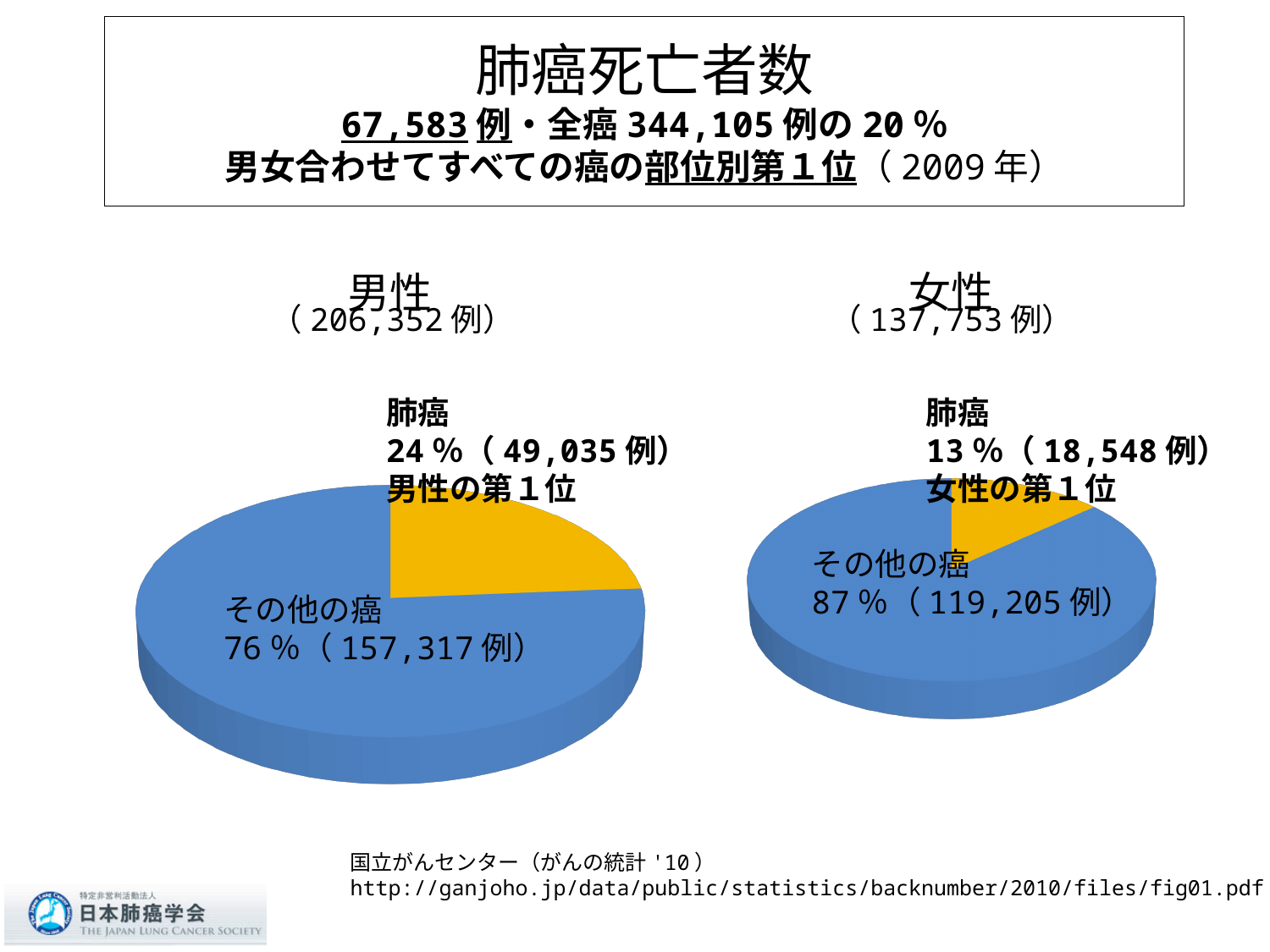

# 肺癌死亡者数 67,583例・全癌344,105例の20％ 男女合わせてすべての癌の部位別第１位（2009年）

[unsupported chart]

[unsupported chart]

（206,352例）
（137,753例）
肺癌
24％（49,035例）
男性の第１位
肺癌
13％（18,548例）
女性の第１位
その他の癌
87％（119,205例）
その他の癌
76％（157,317例）
国立がんセンター（がんの統計'10）
http://ganjoho.jp/data/public/statistics/backnumber/2010/files/fig01.pdf